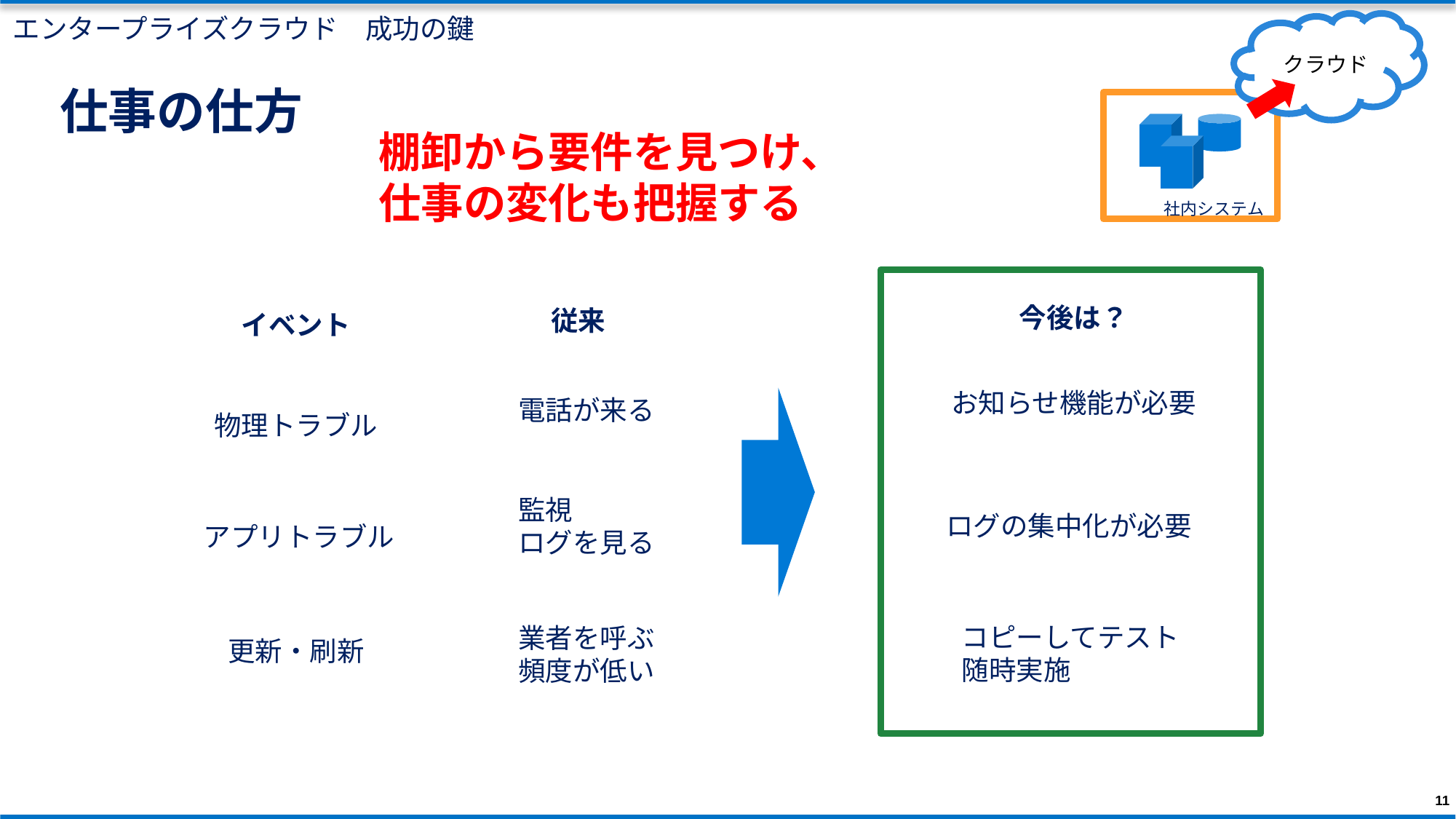

エンタープライズクラウド　成功の鍵
クラウド

社内システム
仕事の仕方
棚卸から要件を見つけ、
仕事の変化も把握する

今後は？
従来
イベント
お知らせ機能が必要
電話が来る

物理トラブル
監視
ログを見る
ログの集中化が必要
アプリトラブル
コピーしてテスト
随時実施
業者を呼ぶ
頻度が低い
更新・刷新